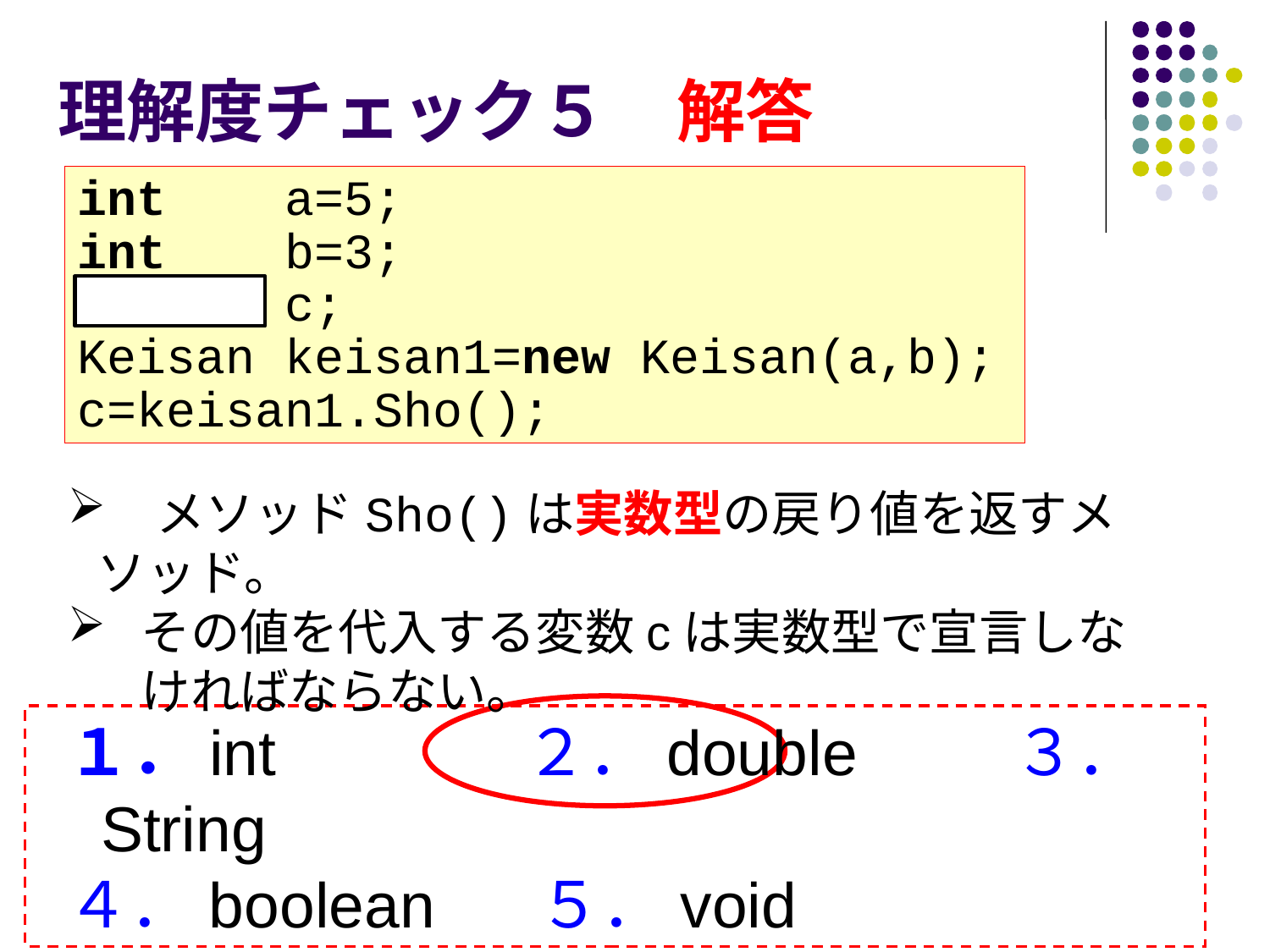

# 理解度チェック５　解答
int    a=5;
int    b=3;
int    c;
Keisan keisan1=new Keisan(a,b);
c=keisan1.Sho();

　メソッドSho()は実数型の戻り値を返すメソッド。
その値を代入する変数cは実数型で宣言しなければならない。

 １．int    　       ２．double        ３．String
 ４．boolean     ５．void